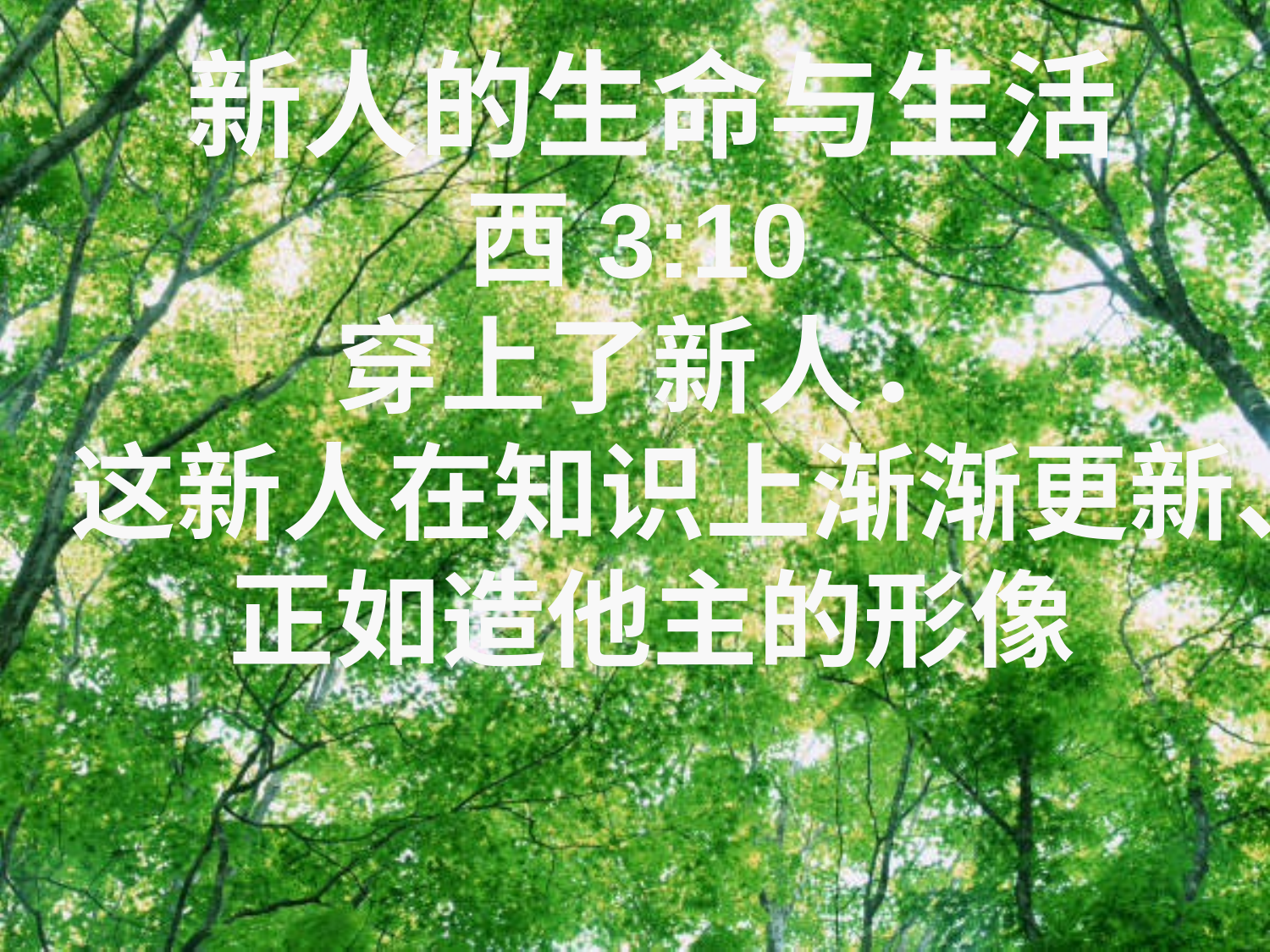

新人的生命与生活
西3:10
穿上了新人．
这新人在知识上渐渐更新、正如造他主的形像